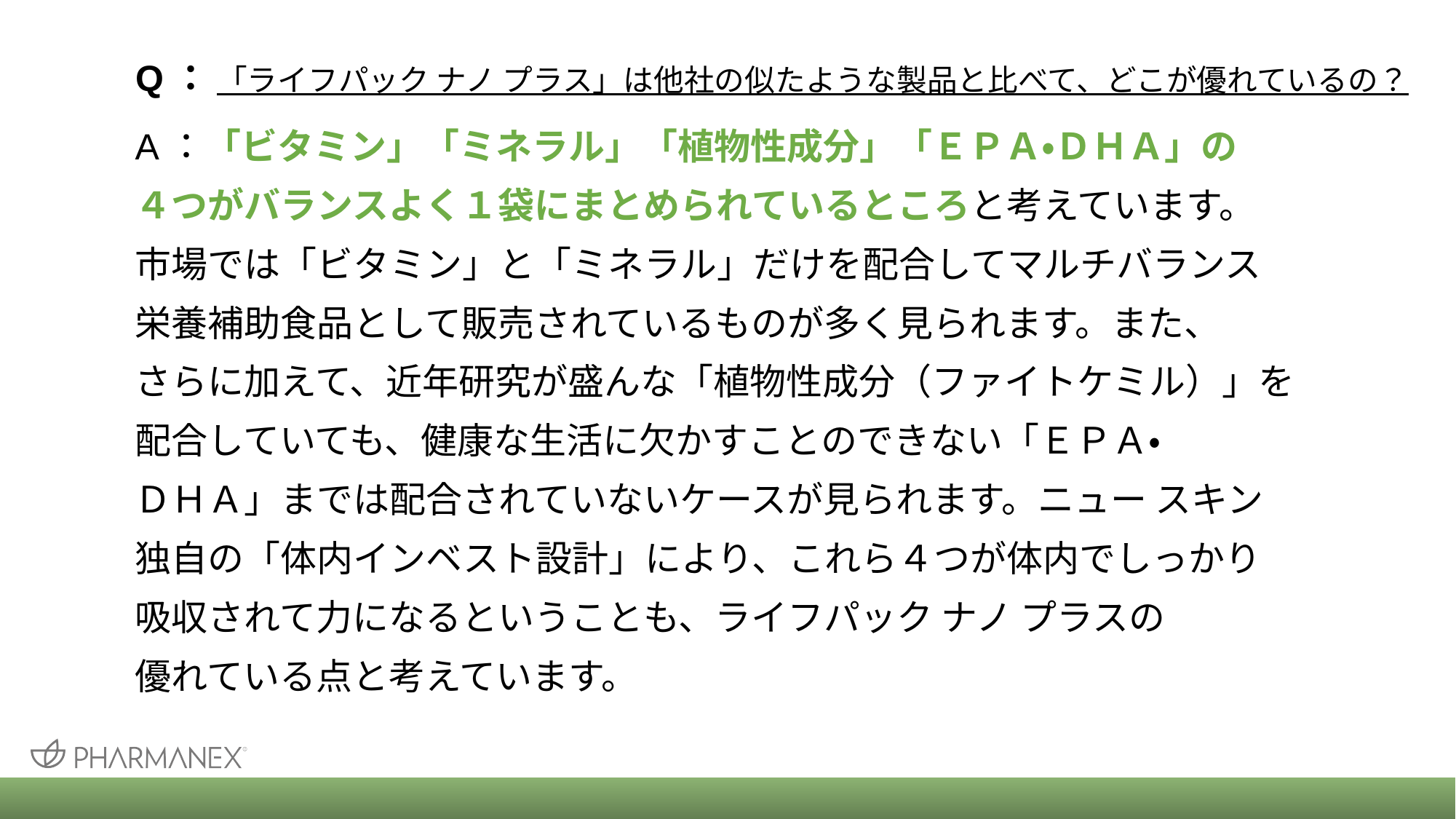

# Q： 「ライフパック ナノ プラス」は他社の似たような製品と比べて、どこが優れているの？
A：「ビタミン」「ミネラル」「植物性成分」「ＥＰＡ・ＤＨＡ」の
４つがバランスよく１袋にまとめられているところと考えています。
市場では「ビタミン」と「ミネラル」だけを配合してマルチバランス
栄養補助食品として販売されているものが多く見られます。また、
さらに加えて、近年研究が盛んな「植物性成分（ファイトケミル）」を
配合していても、健康な生活に欠かすことのできない「ＥＰＡ・
ＤＨＡ」までは配合されていないケースが見られます。ニュー スキン
独自の「体内インベスト設計」により、これら４つが体内でしっかり
吸収されて力になるということも、ライフパック ナノ プラスの
優れている点と考えています。